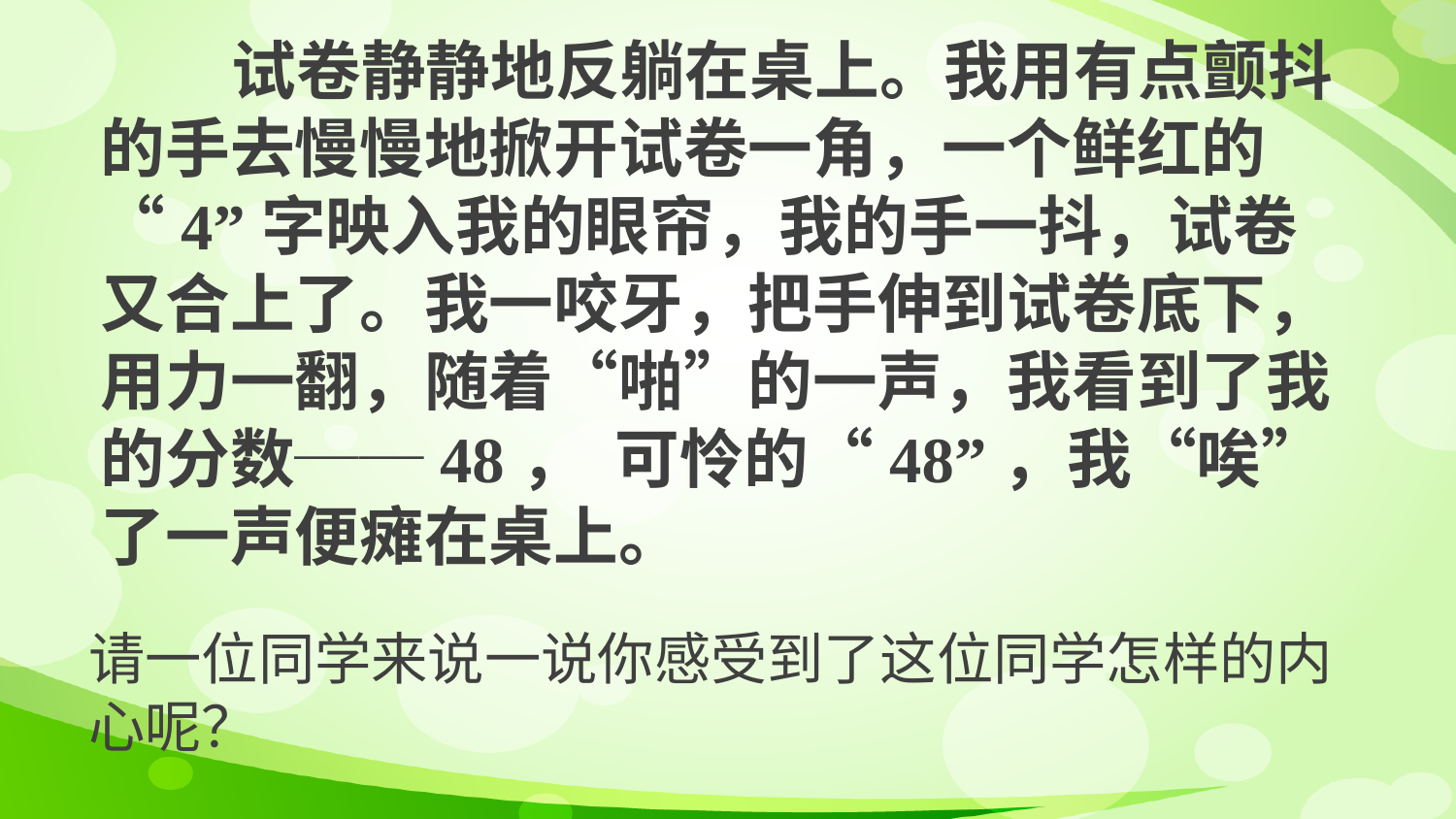

试卷静静地反躺在桌上。我用有点颤抖的手去慢慢地掀开试卷一角，一个鲜红的“4”字映入我的眼帘，我的手一抖，试卷又合上了。我一咬牙，把手伸到试卷底下，用力一翻，随着“啪”的一声，我看到了我的分数──48，  可怜的“48”，我“唉”了一声便瘫在桌上。
请一位同学来说一说你感受到了这位同学怎样的内心呢？